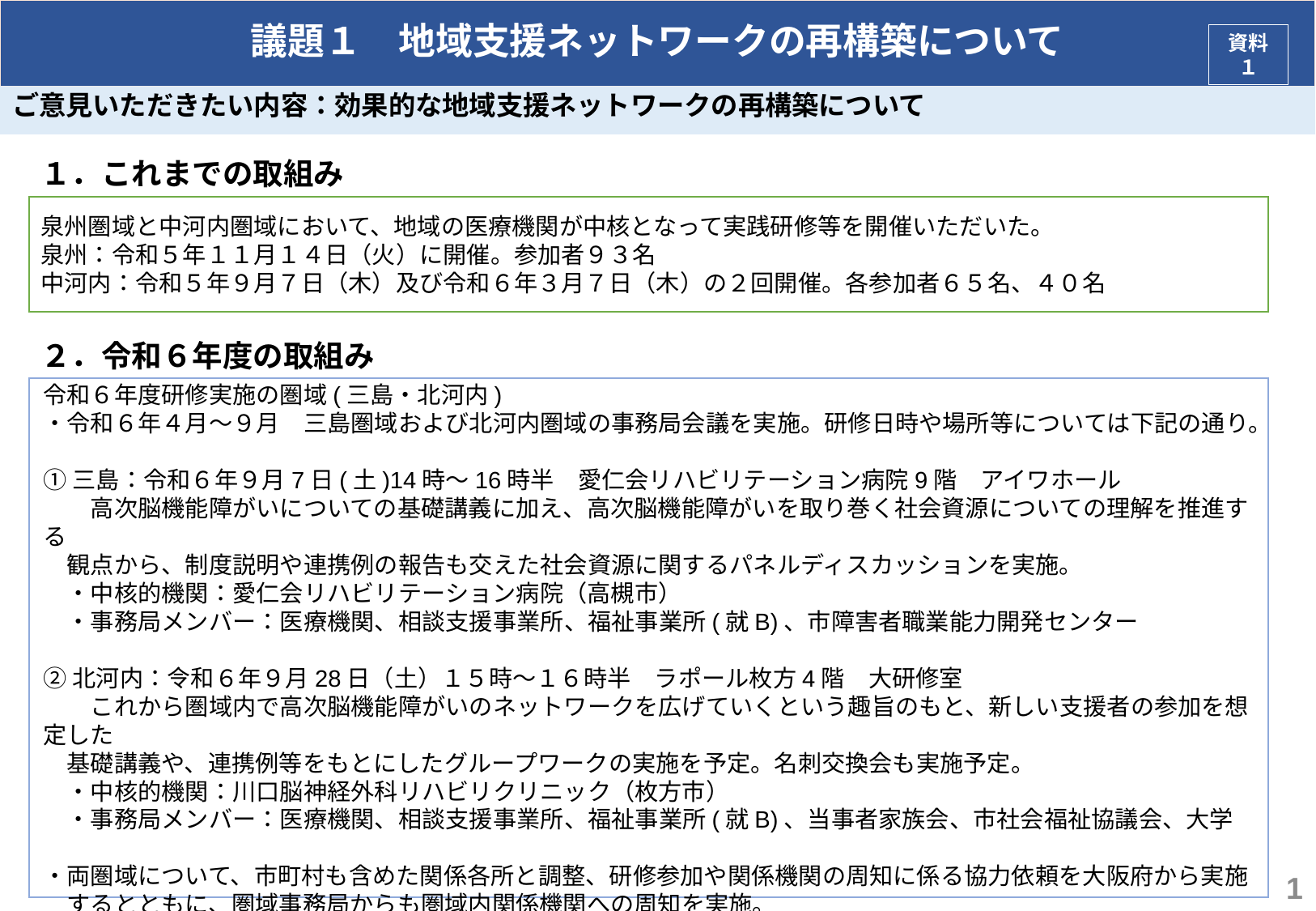

# 議題１　地域支援ネットワークの再構築について
資料１
ご意見いただきたい内容：効果的な地域支援ネットワークの再構築について

１．これまでの取組み

２．令和６年度の取組み

泉州圏域と中河内圏域において、地域の医療機関が中核となって実践研修等を開催いただいた。
泉州：令和５年１１月１４日（火）に開催。参加者９３名
中河内：令和５年９月７日（木）及び令和６年３月７日（木）の２回開催。各参加者６５名、４０名
令和６年度研修実施の圏域(三島・北河内)
・令和６年４月～９月　三島圏域および北河内圏域の事務局会議を実施。研修日時や場所等については下記の通り。

①三島：令和６年９月7日(土)14時～16時半　愛仁会リハビリテーション病院9階　アイワホール
　　高次脳機能障がいについての基礎講義に加え、高次脳機能障がいを取り巻く社会資源についての理解を推進する
　観点から、制度説明や連携例の報告も交えた社会資源に関するパネルディスカッションを実施。
　・中核的機関：愛仁会リハビリテーション病院（高槻市）
　・事務局メンバー：医療機関、相談支援事業所、福祉事業所(就B)、市障害者職業能力開発センター

②北河内：令和６年９月28日（土）１５時～１６時半　ラポール枚方4階　大研修室
　　これから圏域内で高次脳機能障がいのネットワークを広げていくという趣旨のもと、新しい支援者の参加を想定した
　基礎講義や、連携例等をもとにしたグループワークの実施を予定。名刺交換会も実施予定。
　・中核的機関：川口脳神経外科リハビリクリニック（枚方市）
　・事務局メンバー：医療機関、相談支援事業所、福祉事業所(就B)、当事者家族会、市社会福祉協議会、大学

・両圏域について、市町村も含めた関係各所と調整、研修参加や関係機関の周知に係る協力依頼を大阪府から実施
　するとともに、圏域事務局からも圏域内関係機関への周知を実施。
　上記研修の実施を通じて、地域支援ネットワーク再構築を図る。

1